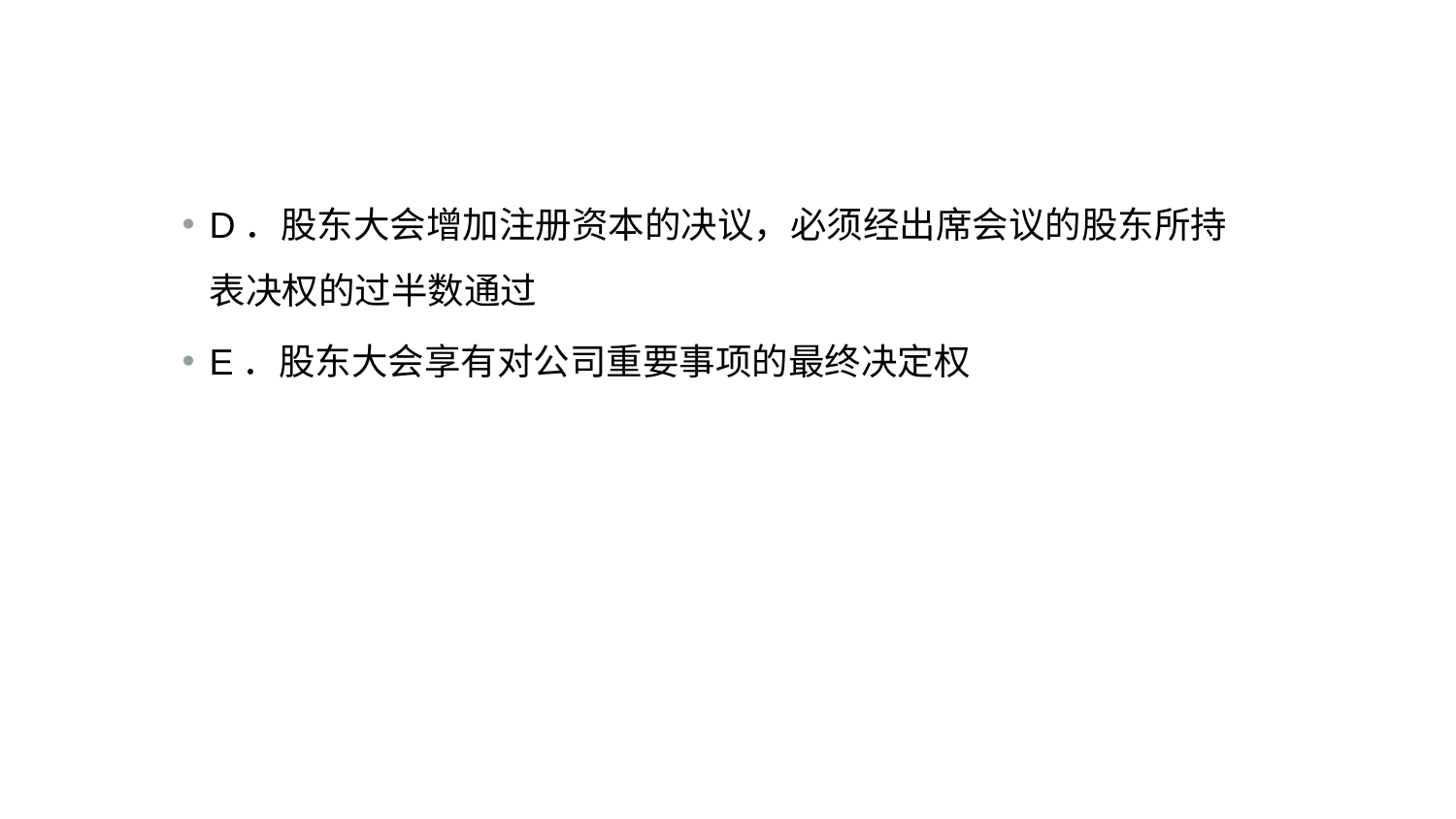

#
D．股东大会增加注册资本的决议，必须经出席会议的股东所持表决权的过半数通过
E．股东大会享有对公司重要事项的最终决定权